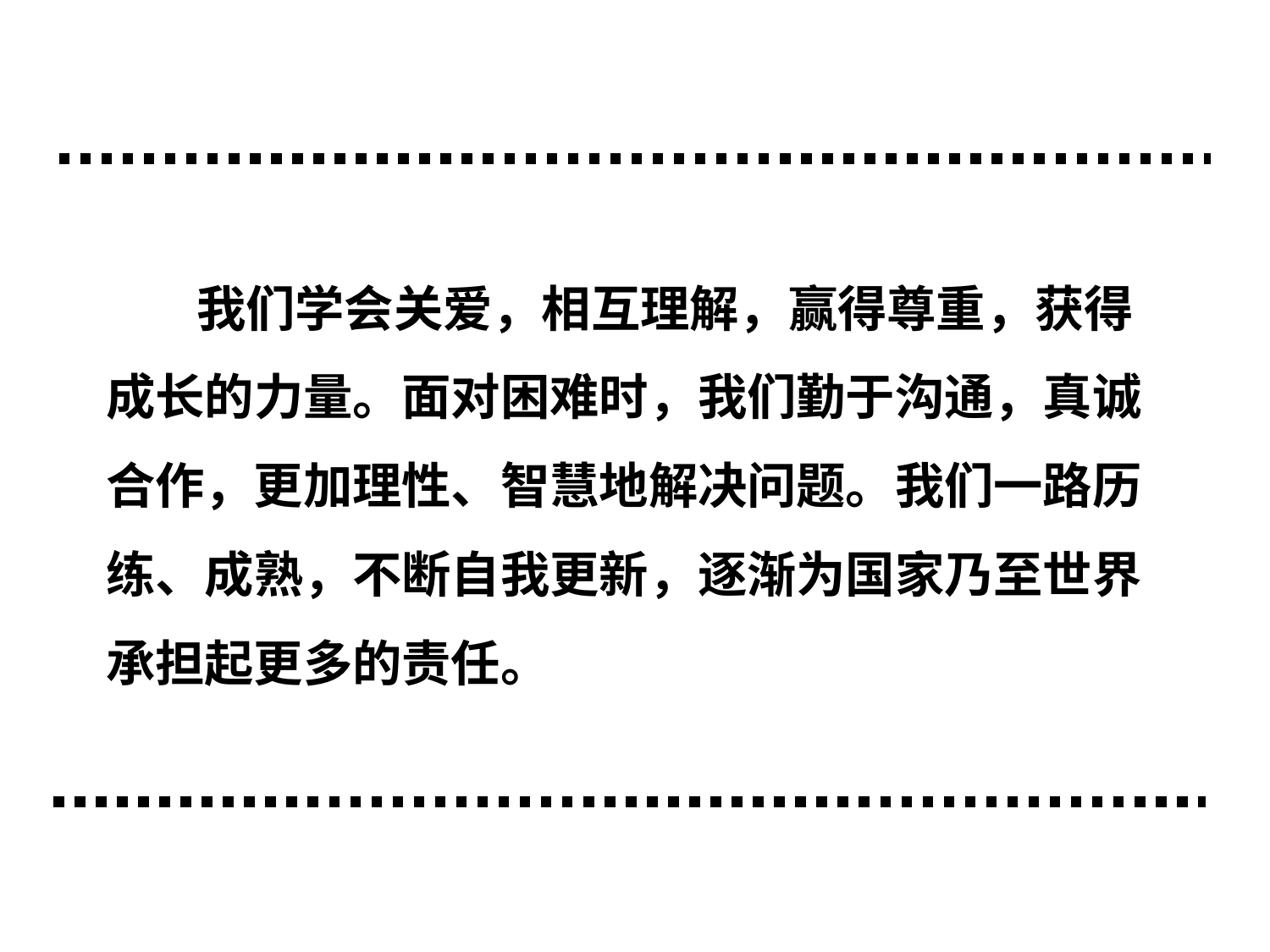

我们学会关爱，相互理解，赢得尊重，获得成长的力量。面对困难时，我们勤于沟通，真诚合作，更加理性、智慧地解决问题。我们一路历练、成熟，不断自我更新，逐渐为国家乃至世界承担起更多的责任。